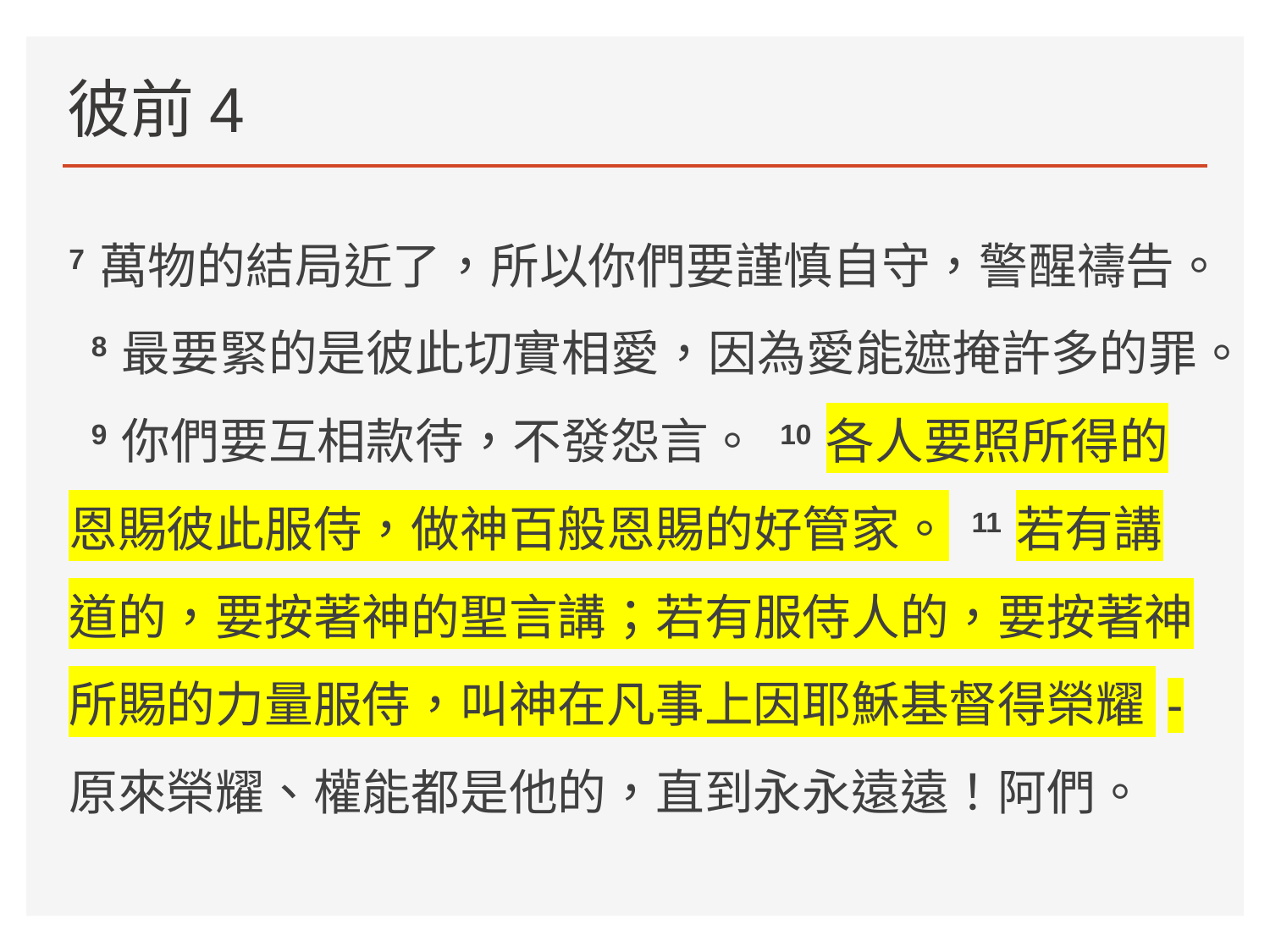

# 彼前4
7 萬物的結局近了，所以你們要謹慎自守，警醒禱告。 8 最要緊的是彼此切實相愛，因為愛能遮掩許多的罪。 9 你們要互相款待，不發怨言。 10 各人要照所得的恩賜彼此服侍，做神百般恩賜的好管家。 11 若有講道的，要按著神的聖言講；若有服侍人的，要按著神所賜的力量服侍，叫神在凡事上因耶穌基督得榮耀 - 原來榮耀、權能都是他的，直到永永遠遠！阿們。